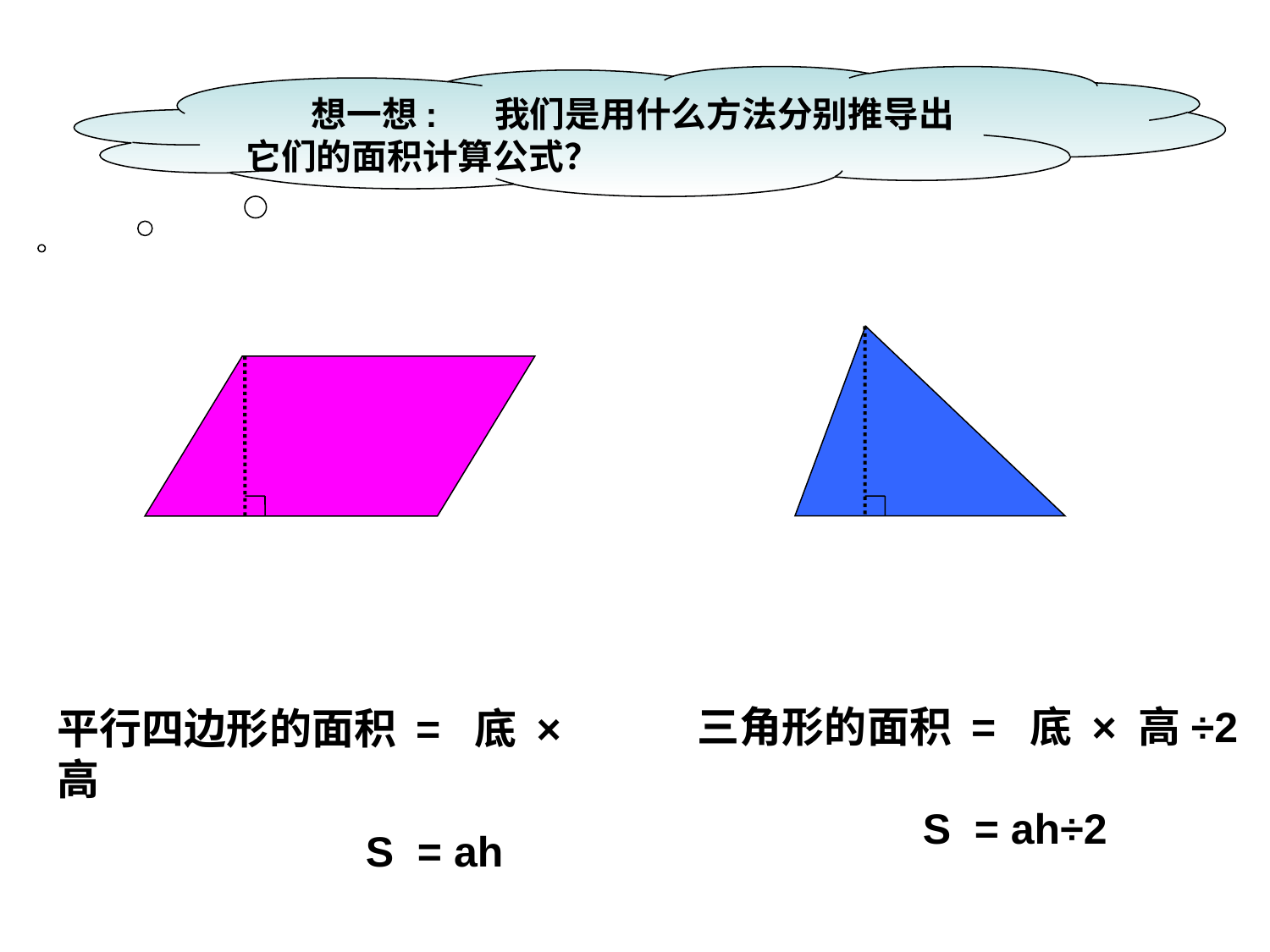

想一想:     我们是用什么方法分别推导出它们的面积计算公式？

三角形的面积 =  底 × 高÷2

                   S  = ah÷2

平行四边形的面积 =  底 × 高
                          S  = ah